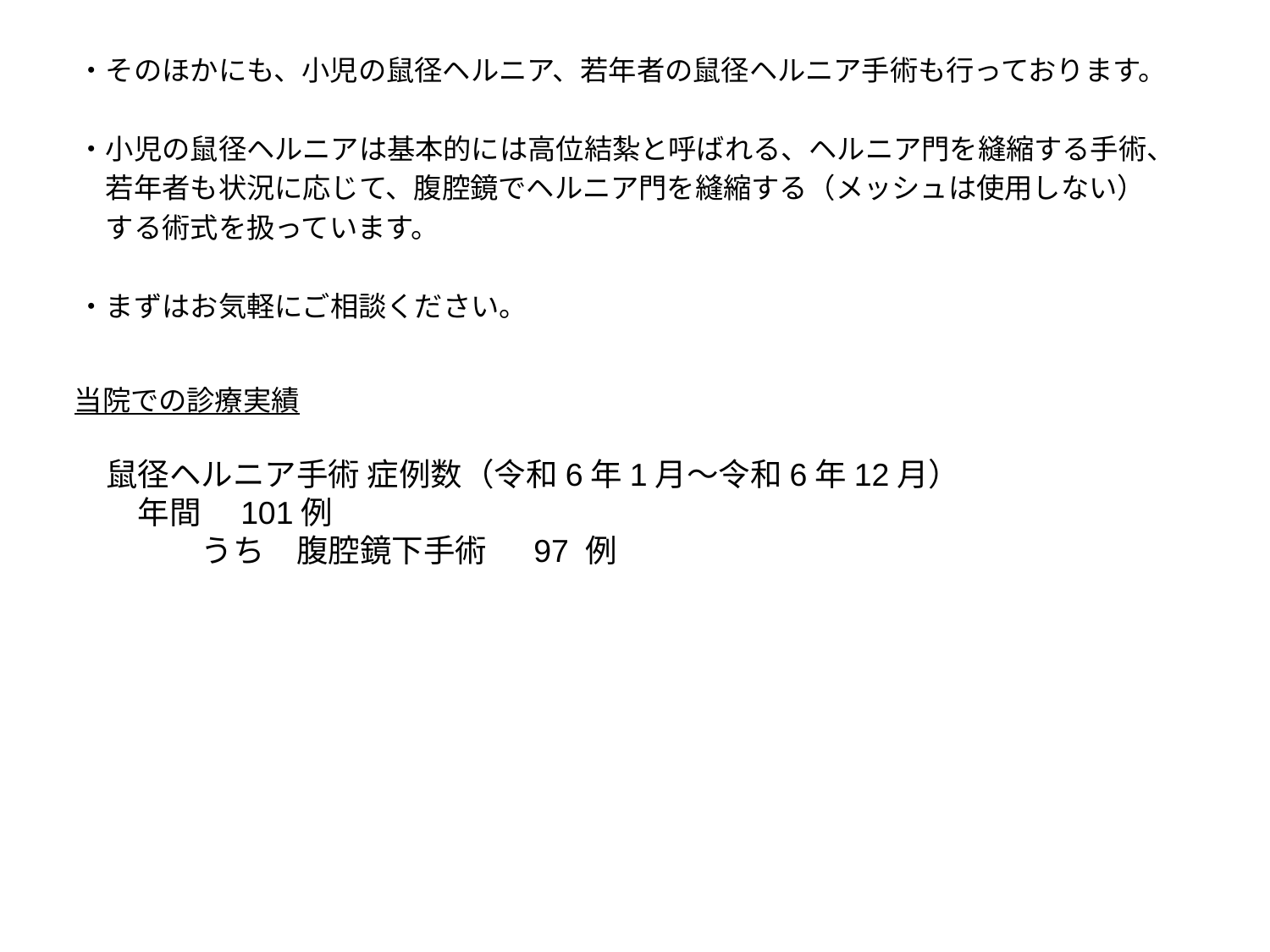

・そのほかにも、小児の鼠径ヘルニア、若年者の鼠径ヘルニア手術も行っております。

・小児の鼠径ヘルニアは基本的には高位結紮と呼ばれる、ヘルニア門を縫縮する手術、
　若年者も状況に応じて、腹腔鏡でヘルニア門を縫縮する（メッシュは使用しない）
　する術式を扱っています。

・まずはお気軽にご相談ください。
当院での診療実績

　鼠径ヘルニア手術 症例数（令和6年1月～令和6年12月）
　　年間　101例
　　　　うち　腹腔鏡下手術 　97 例